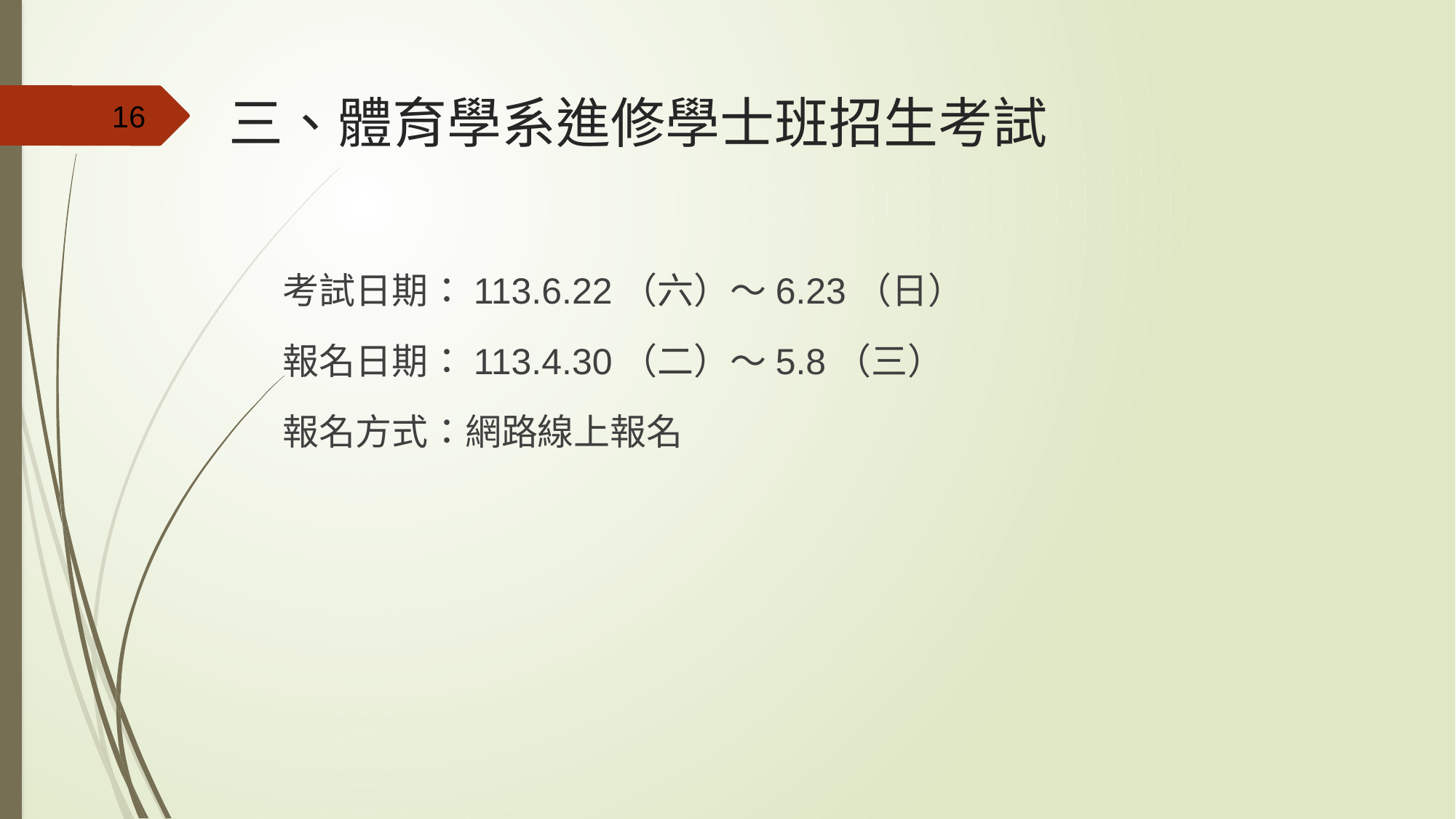

# 三、體育學系進修學士班招生考試
16
考試日期：113.6.22（六）～6.23（日）
報名日期：113.4.30（二）～5.8（三）
報名方式：網路線上報名